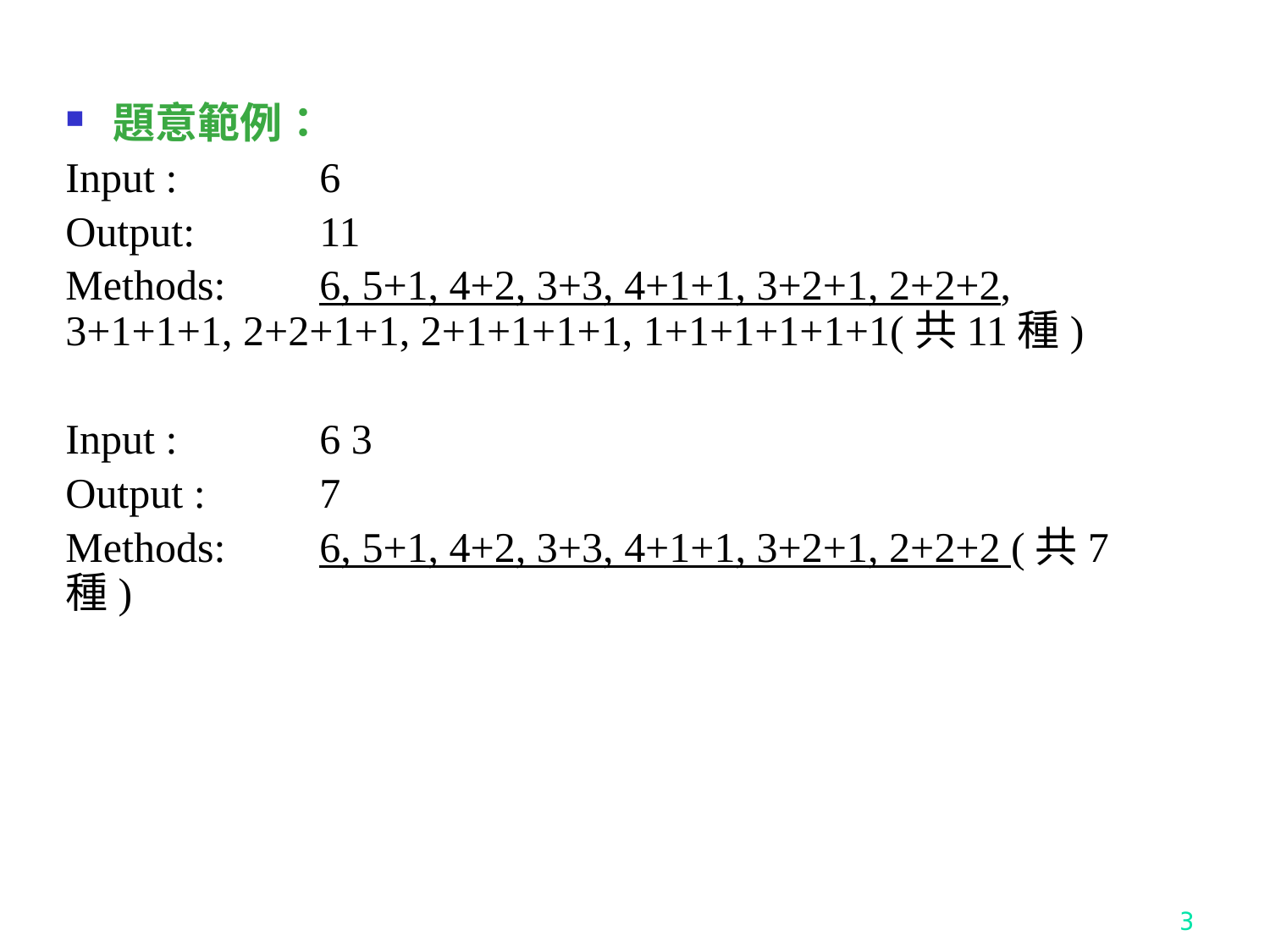

題意範例：
Input :		6
Output:	11
Methods:	6, 5+1, 4+2, 3+3, 4+1+1, 3+2+1, 2+2+2, 3+1+1+1, 2+2+1+1, 2+1+1+1+1, 1+1+1+1+1+1(共11種)

Input :		6 3
Output :	7
Methods:	6, 5+1, 4+2, 3+3, 4+1+1, 3+2+1, 2+2+2 (共7種)
3